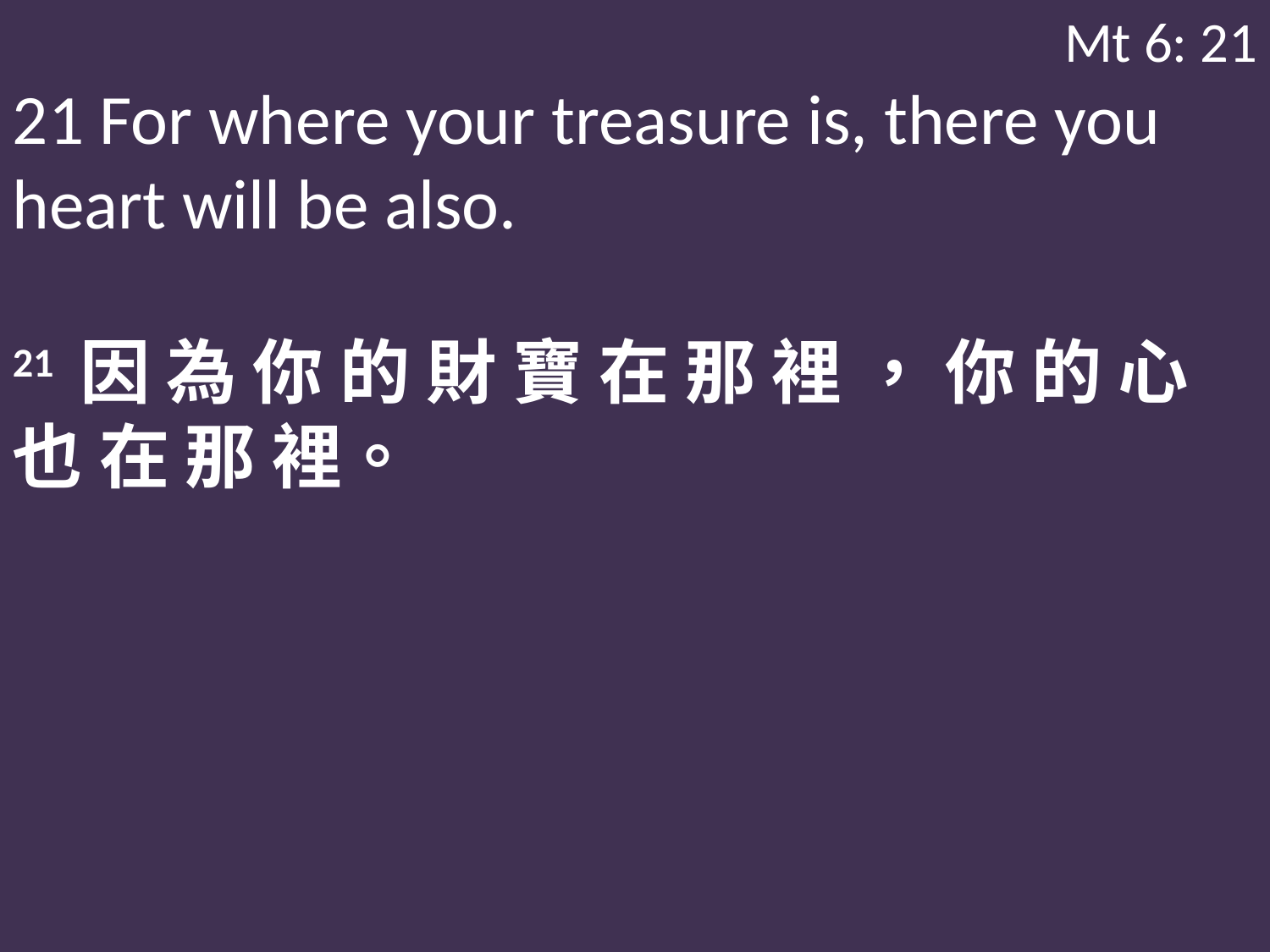

Mt 6: 21
21 For where your treasure is, there you heart will be also.

21 因 為 你 的 財 寶 在 那 裡 ， 你 的 心 也 在 那 裡。